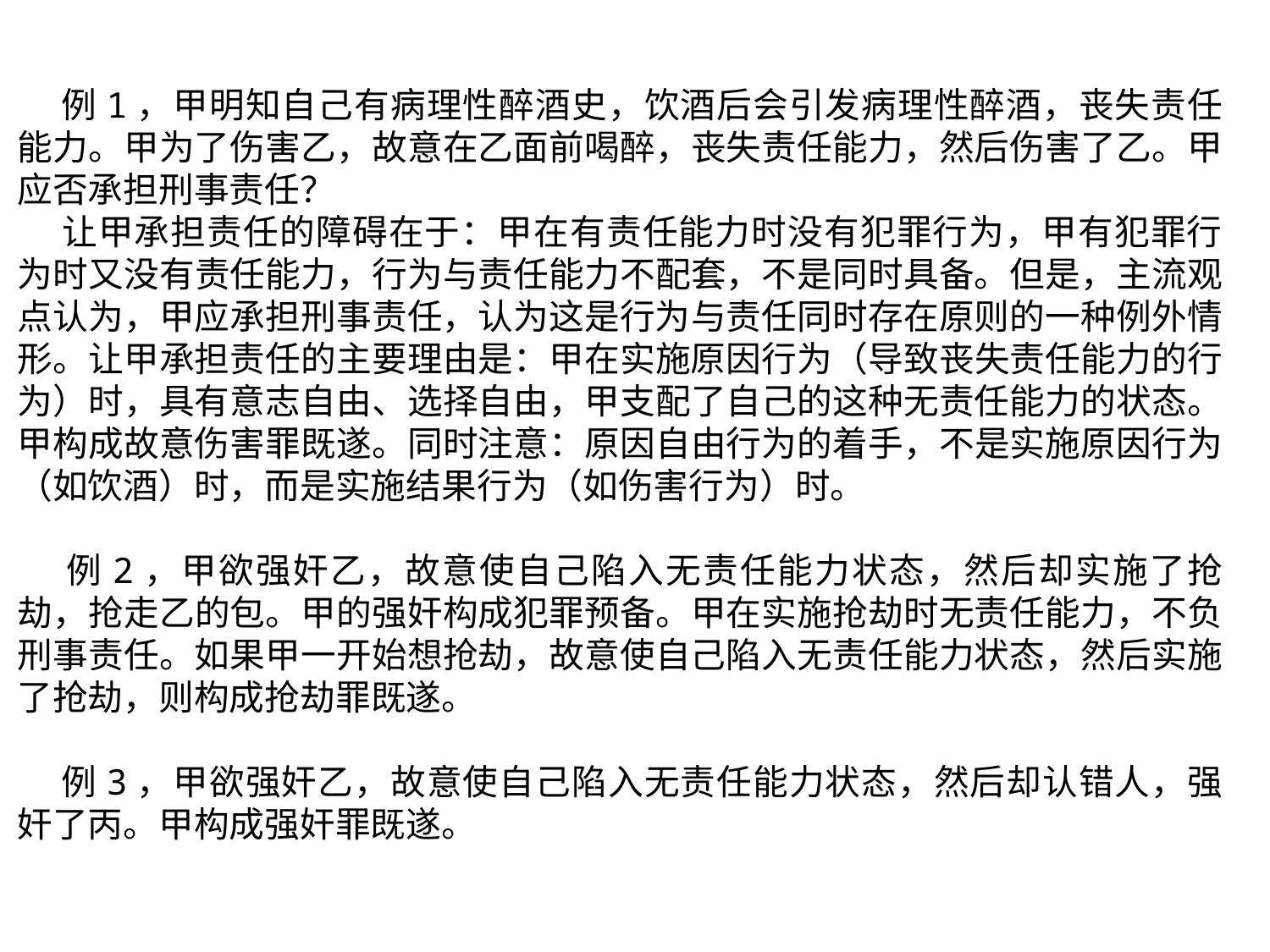

例1，甲明知自己有病理性醉酒史，饮酒后会引发病理性醉酒，丧失责任能力。甲为了伤害乙，故意在乙面前喝醉，丧失责任能力，然后伤害了乙。甲应否承担刑事责任？
    让甲承担责任的障碍在于：甲在有责任能力时没有犯罪行为，甲有犯罪行为时又没有责任能力，行为与责任能力不配套，不是同时具备。但是，主流观点认为，甲应承担刑事责任，认为这是行为与责任同时存在原则的一种例外情形。让甲承担责任的主要理由是：甲在实施原因行为（导致丧失责任能力的行为）时，具有意志自由、选择自由，甲支配了自己的这种无责任能力的状态。甲构成故意伤害罪既遂。同时注意：原因自由行为的着手，不是实施原因行为（如饮酒）时，而是实施结果行为（如伤害行为）时。

    例2，甲欲强奸乙，故意使自己陷入无责任能力状态，然后却实施了抢劫，抢走乙的包。甲的强奸构成犯罪预备。甲在实施抢劫时无责任能力，不负刑事责任。如果甲一开始想抢劫，故意使自己陷入无责任能力状态，然后实施了抢劫，则构成抢劫罪既遂。

    例3，甲欲强奸乙，故意使自己陷入无责任能力状态，然后却认错人，强奸了丙。甲构成强奸罪既遂。